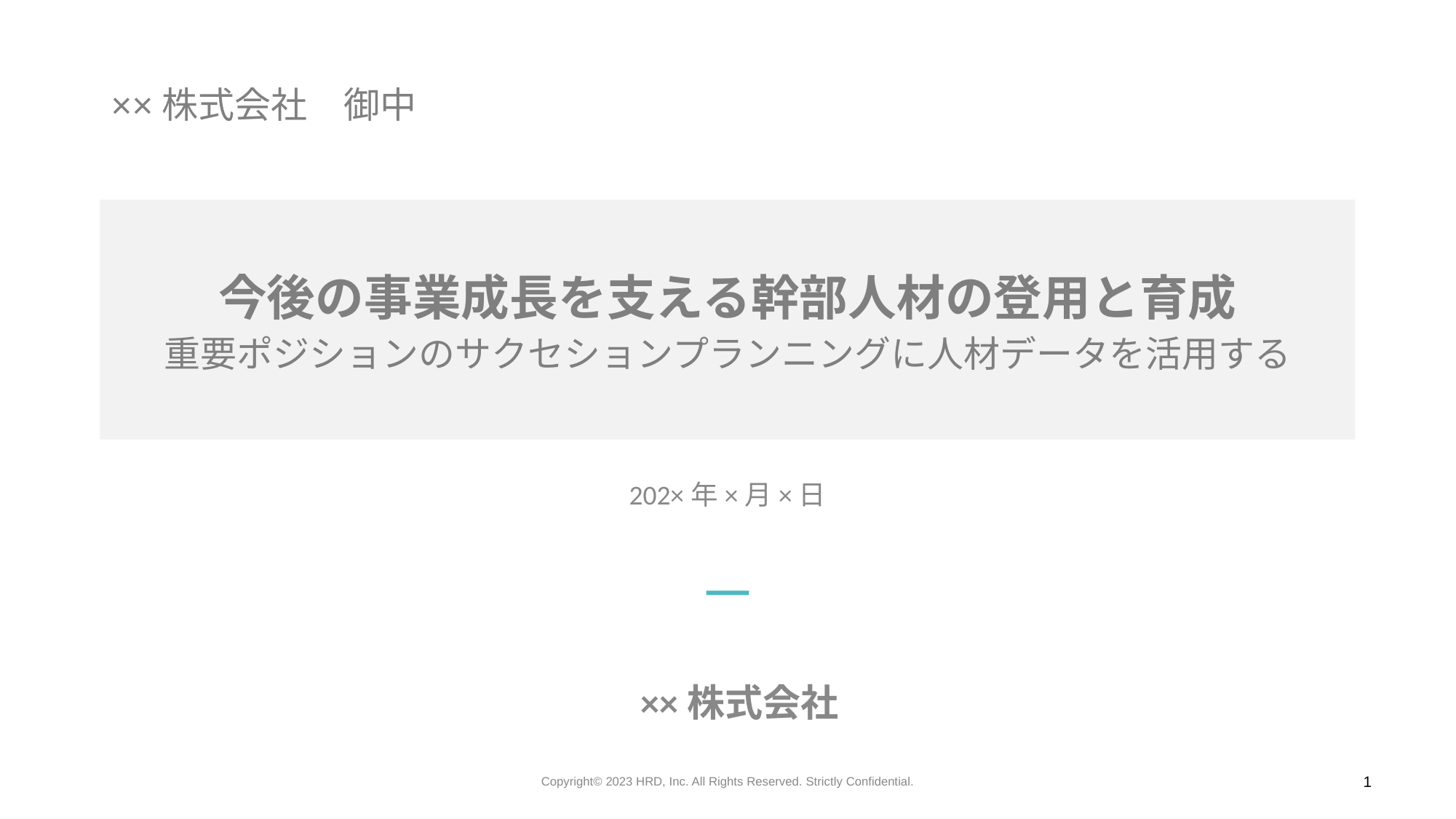

××株式会社　御中

# 今後の事業成長を支える幹部人材の登用と育成 重要ポジションのサクセションプランニングに人材データを活用する

202×年×月×日

××株式会社

Copyright©️ 2023 HRD, Inc. All Rights Reserved. Strictly Confidential.
1